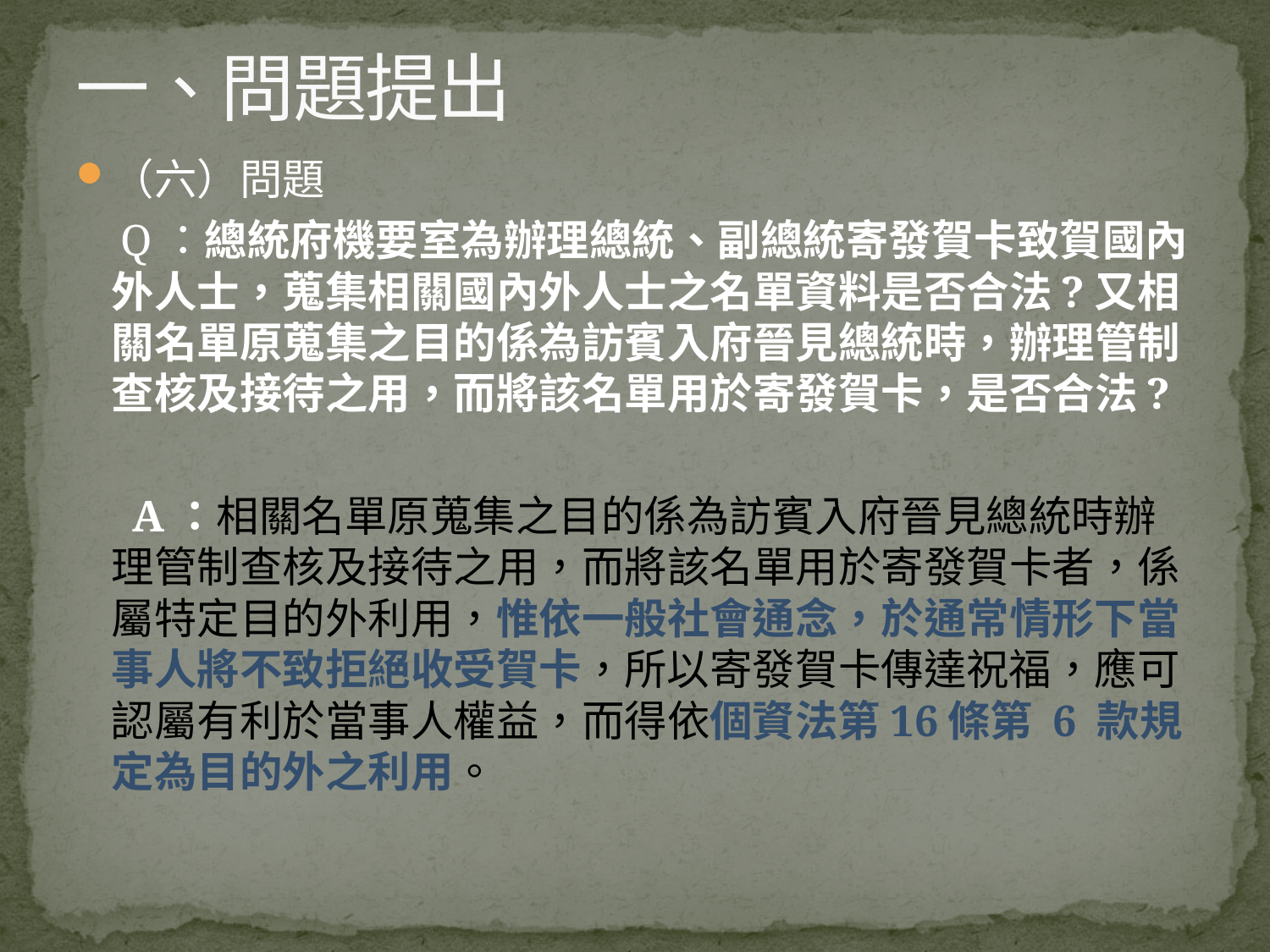

# 一、問題提出
（六）問題
    Q：總統府機要室為辦理總統、副總統寄發賀卡致賀國內外人士，蒐集相關國內外人士之名單資料是否合法?又相關名單原蒐集之目的係為訪賓入府晉見總統時，辦理管制查核及接待之用，而將該名單用於寄發賀卡，是否合法?

     A：相關名單原蒐集之目的係為訪賓入府晉見總統時辦理管制查核及接待之用，而將該名單用於寄發賀卡者，係屬特定目的外利用，惟依一般社會通念，於通常情形下當事人將不致拒絕收受賀卡，所以寄發賀卡傳達祝福，應可認屬有利於當事人權益，而得依個資法第16條第 6 款規定為目的外之利用。